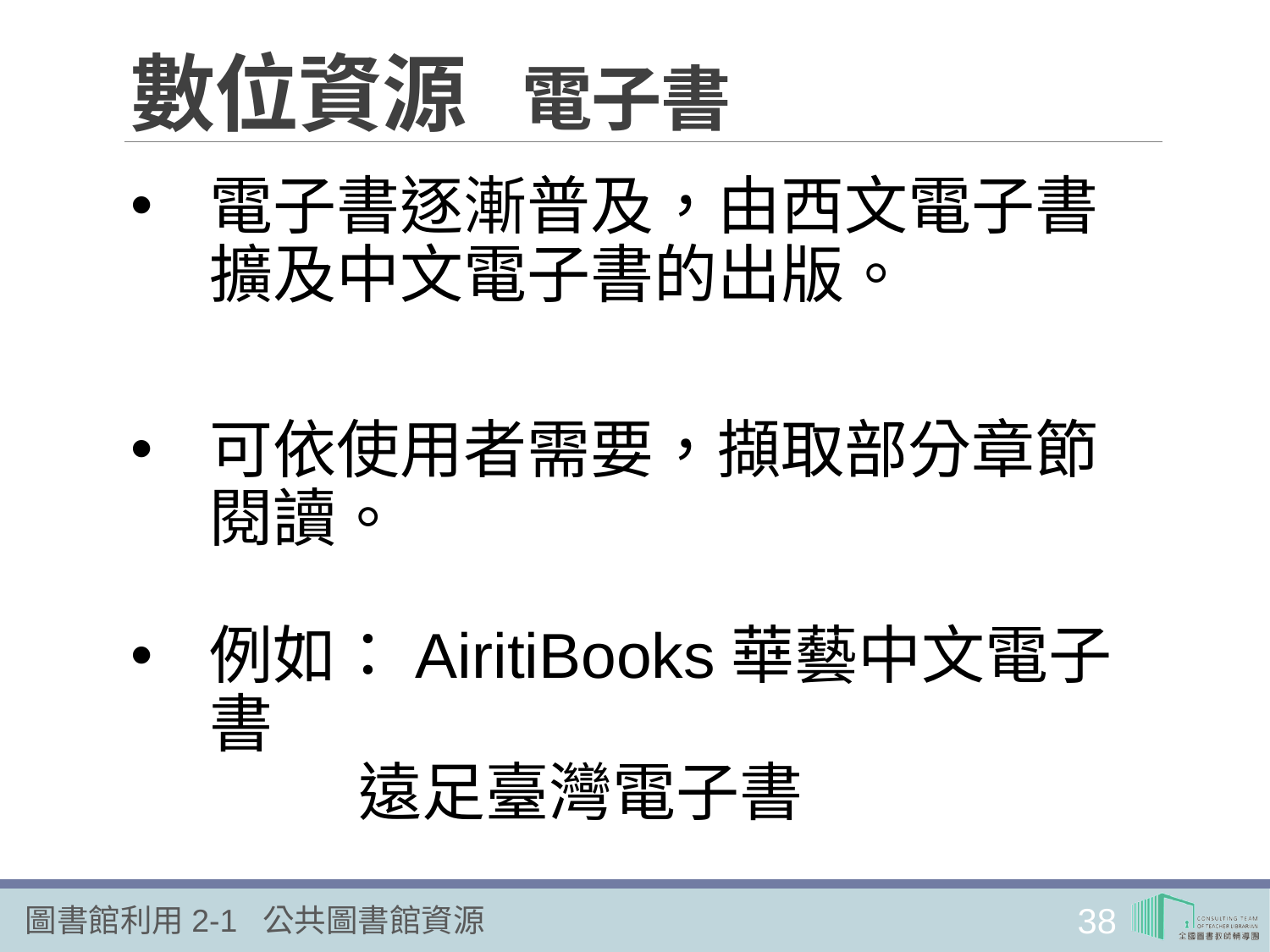

數位資源   電子書
電子書逐漸普及，由西文電子書擴及中文電子書的出版。
可依使用者需要，擷取部分章節閱讀。
例如：AiritiBooks華藝中文電子書
               遠足臺灣電子書